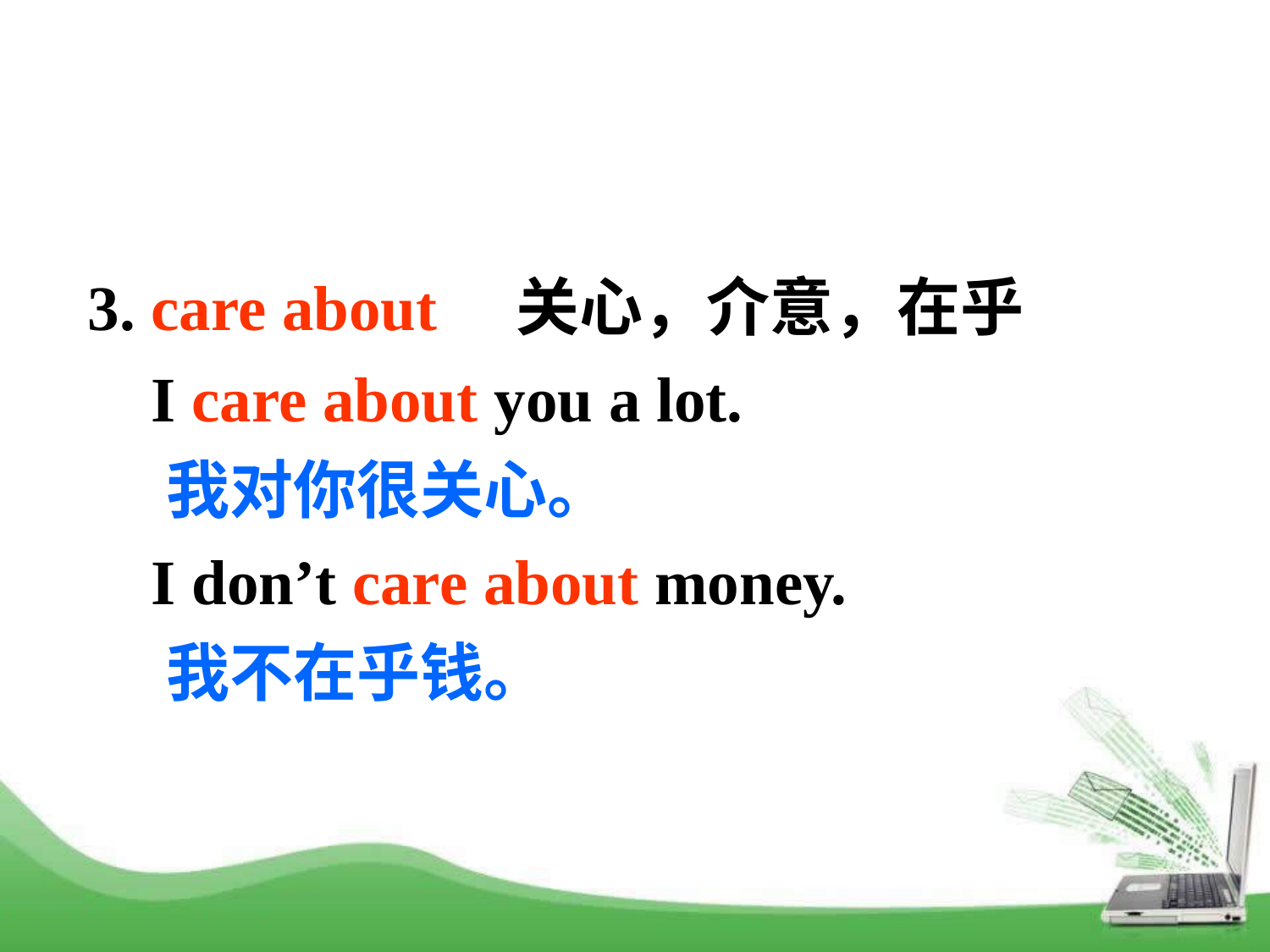

3. care about    关心，介意，在乎
    I care about you a lot.
    我对你很关心。
    I don’t care about money.
    我不在乎钱。